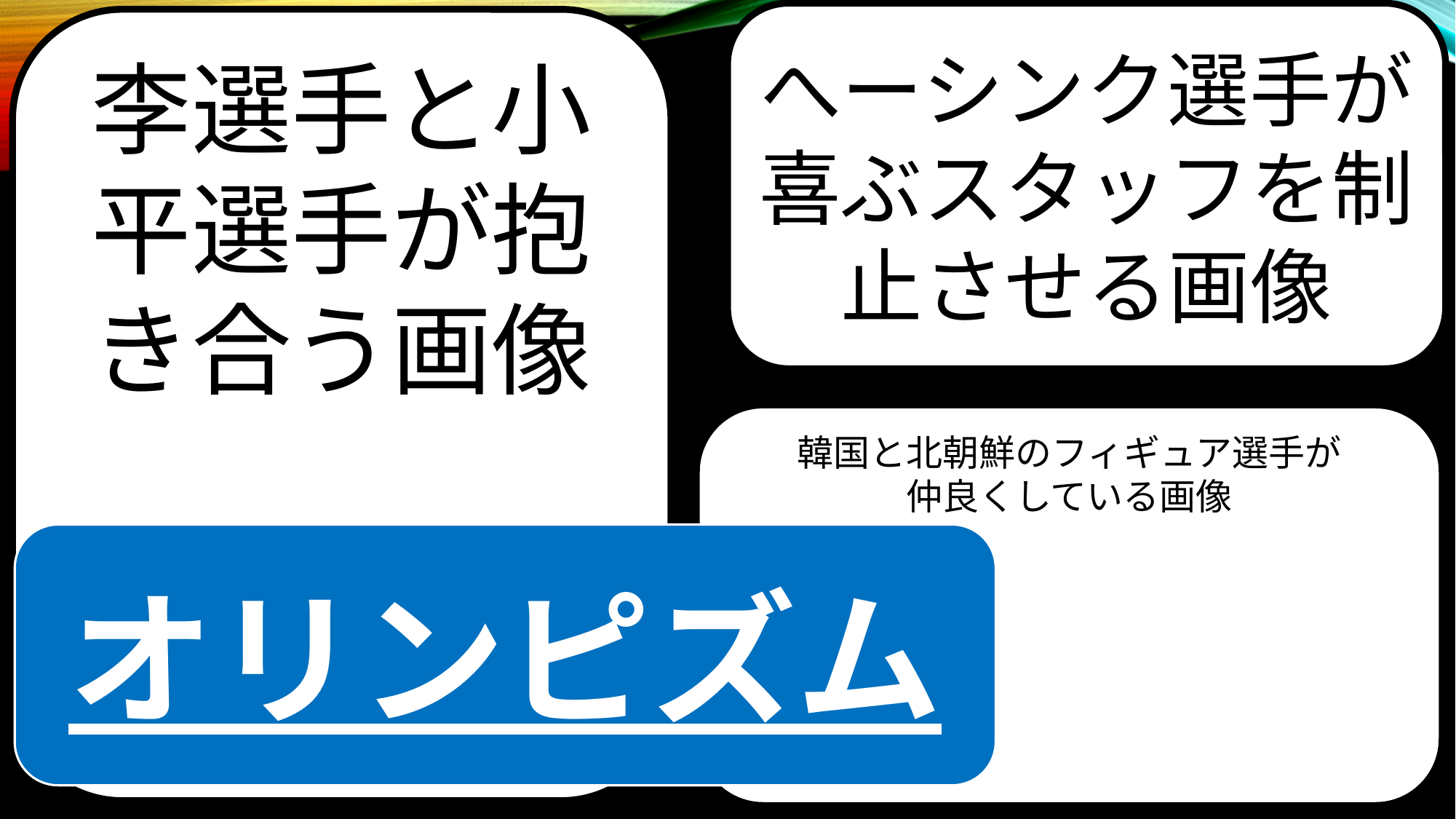

へーシンク選手が喜ぶスタッフを制止させる画像
李選手と小平選手が抱き合う画像
韓国と北朝鮮のフィギュア選手が
仲良くしている画像
オリンピズム